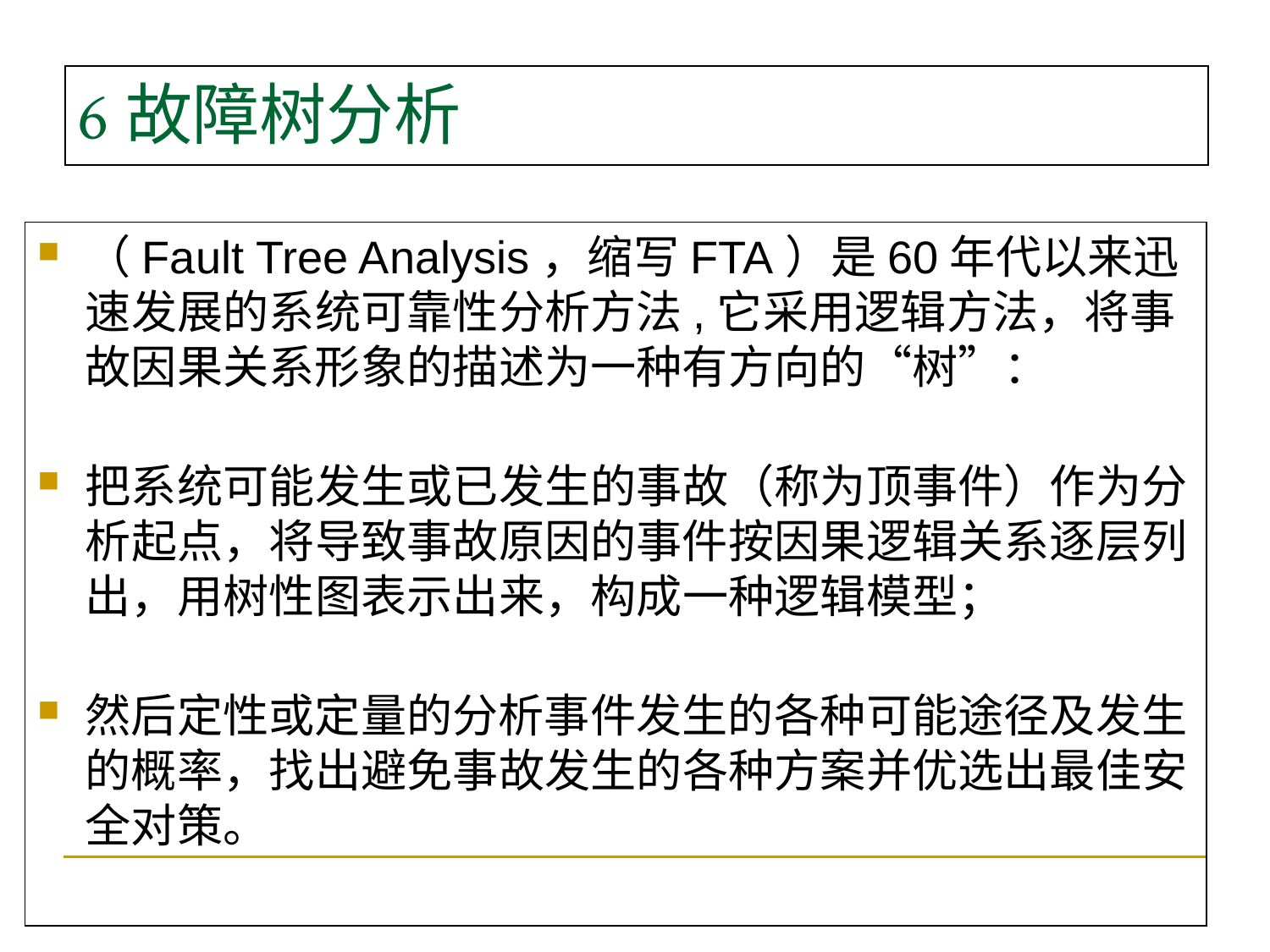

6故障树分析
（Fault Tree Analysis，缩写FTA）是60年代以来迅速发展的系统可靠性分析方法,它采用逻辑方法，将事故因果关系形象的描述为一种有方向的“树”：
把系统可能发生或已发生的事故（称为顶事件）作为分析起点，将导致事故原因的事件按因果逻辑关系逐层列出，用树性图表示出来，构成一种逻辑模型；
然后定性或定量的分析事件发生的各种可能途径及发生的概率，找出避免事故发生的各种方案并优选出最佳安全对策。